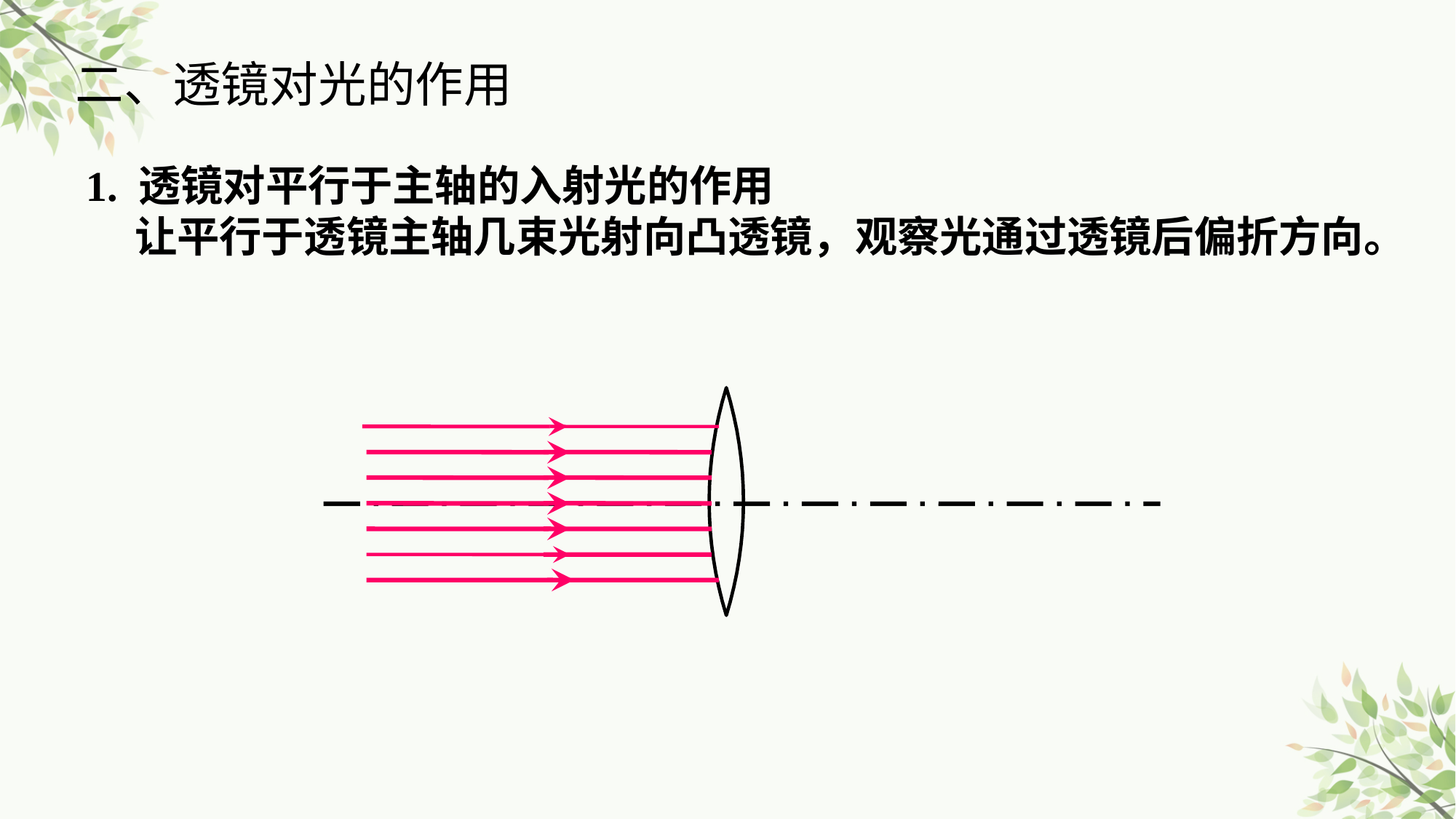

二、透镜对光的作用
1. 透镜对平行于主轴的入射光的作用
    让平行于透镜主轴几束光射向凸透镜，观察光通过透镜后偏折方向。